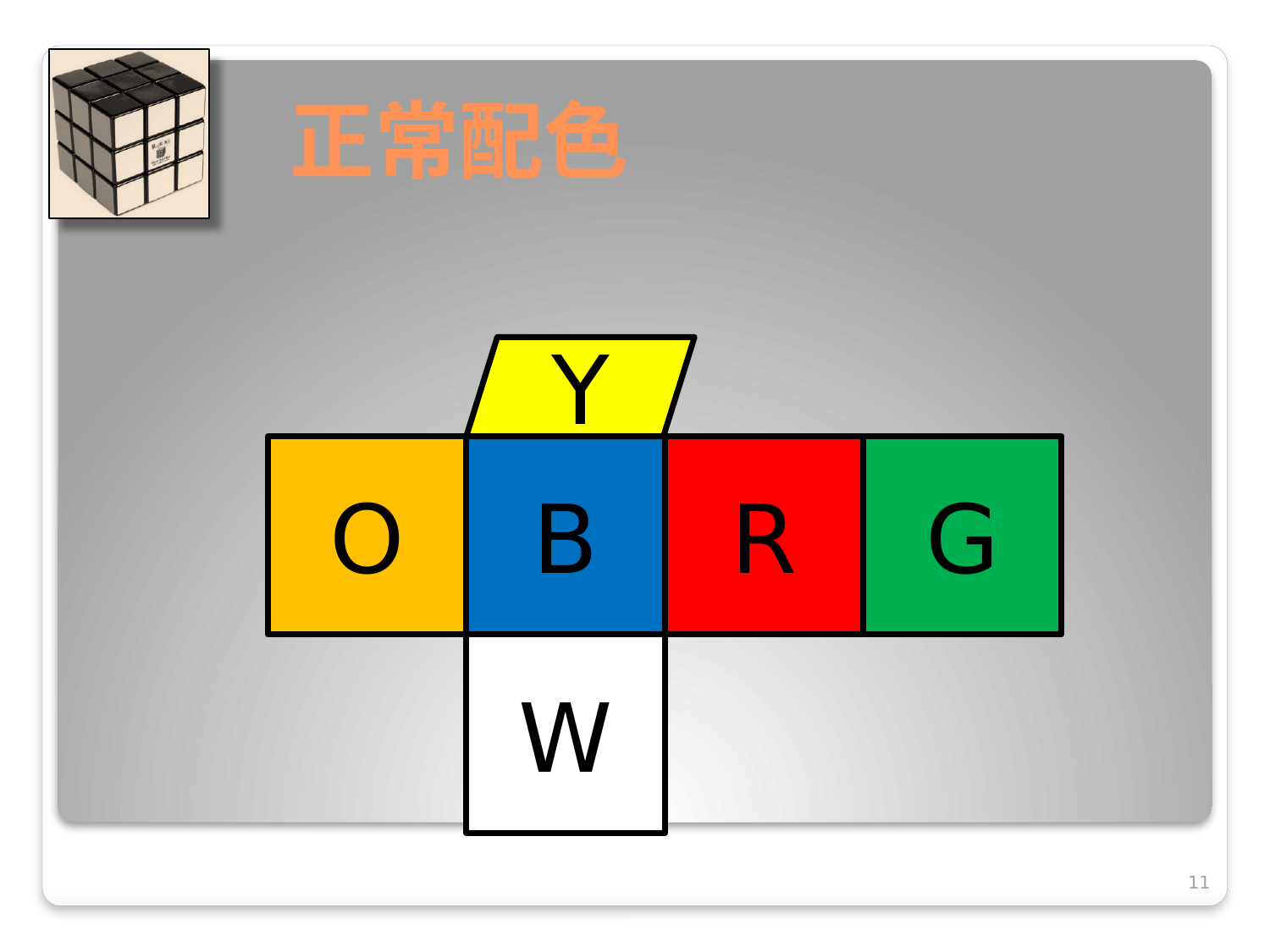

# 正常配色

Y
O
B
R
G
W
11